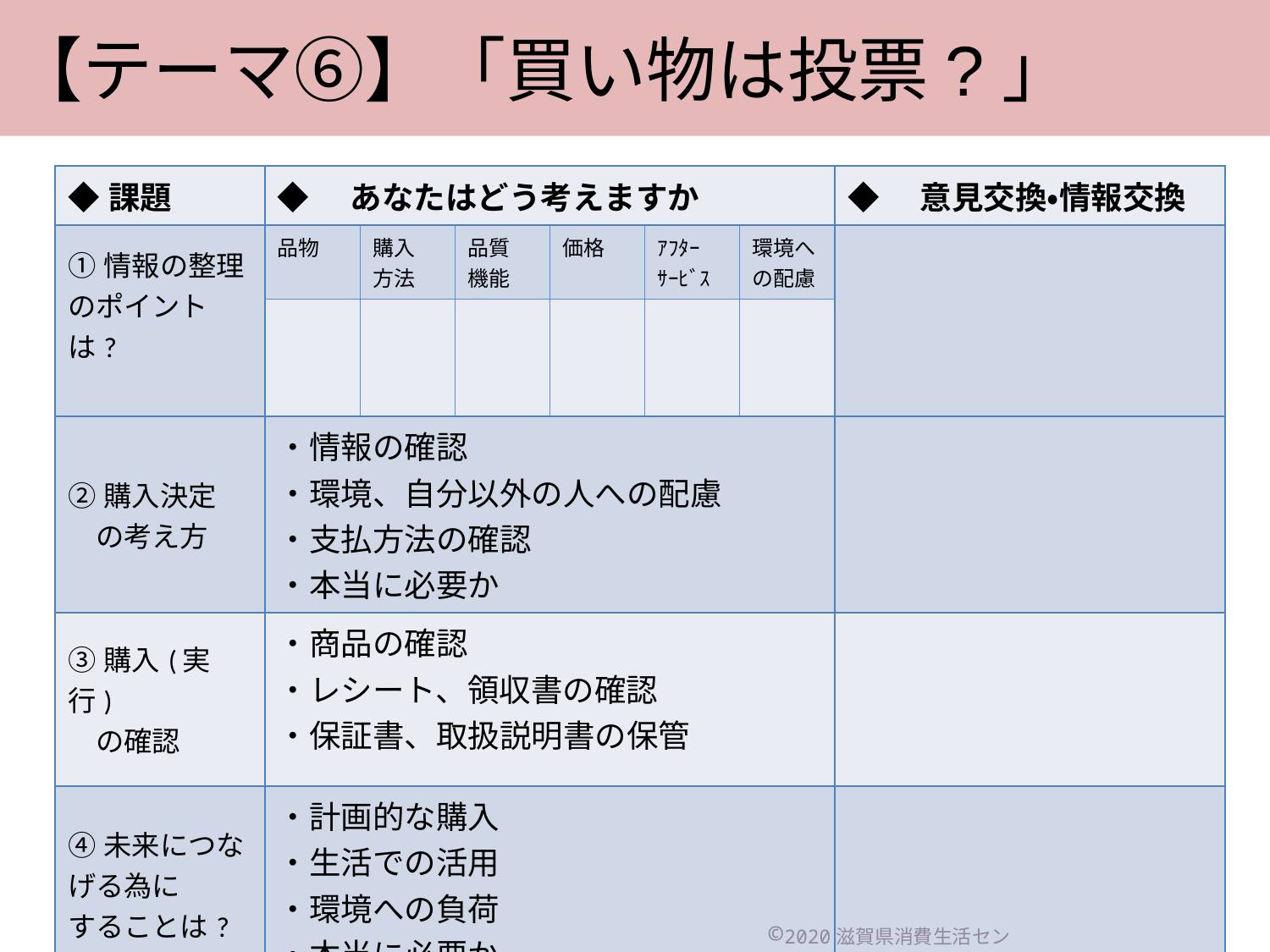

【テーマ⑥】「買い物は投票?」
| ◆課題 | ◆　あなたはどう考えますか |  |  |  |  |  | ◆　意見交換・情報交換 |
| --- | --- | --- | --- | --- | --- | --- | --- |
| ①情報の整理のポイントは? | 品物 | 購入 方法 | 品質 機能 | 価格 | ｱﾌﾀｰ ｻｰﾋﾞｽ | 環境への配慮 |  |
|  |  |  |  |  |  |  |  |
| ②購入決定 　の考え方 | ・情報の確認 ・環境、自分以外の人への配慮 ・支払方法の確認 ・本当に必要か |  |  |  |  |  |  |
| ③購入(実行) 　の確認 | ・商品の確認 ・レシート、領収書の確認 ・保証書、取扱説明書の保管 |  |  |  |  |  |  |
| ④未来につなげる為に することは? | ・計画的な購入 ・生活での活用 ・環境への負荷 ・本当に必要か |  |  |  |  |  |  |
©2020滋賀県消費生活センター